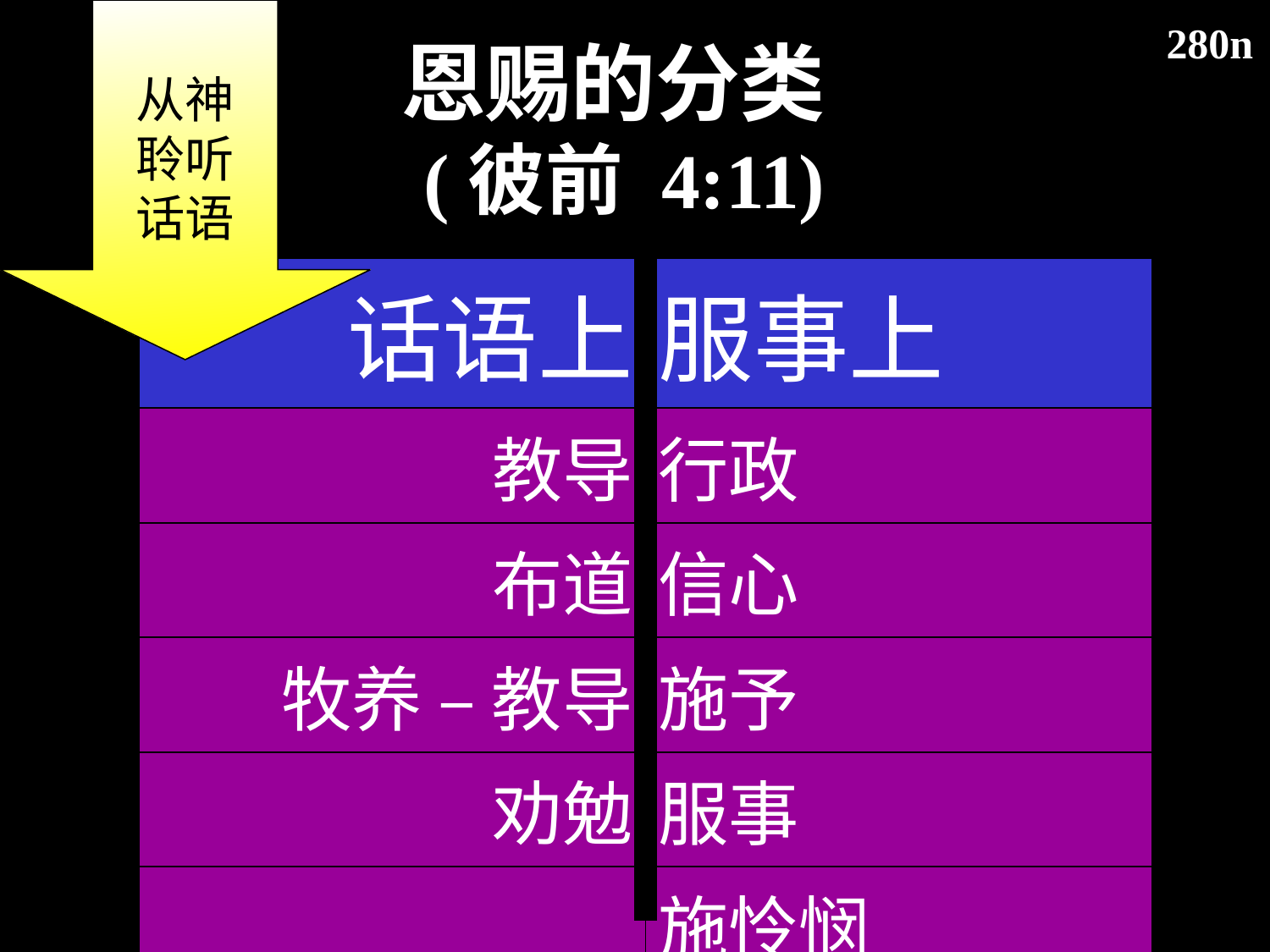

从神
聆听
话语
280n
恩赐的分类
(彼前 4:11)

| 话语上 | 服事上 |
| --- | --- |
| 教导 | 行政 |
| 布道 | 信心 |
| 牧养 – 教导 | 施予 |
| 劝勉 | 服事 |
|  | 施怜悯 |